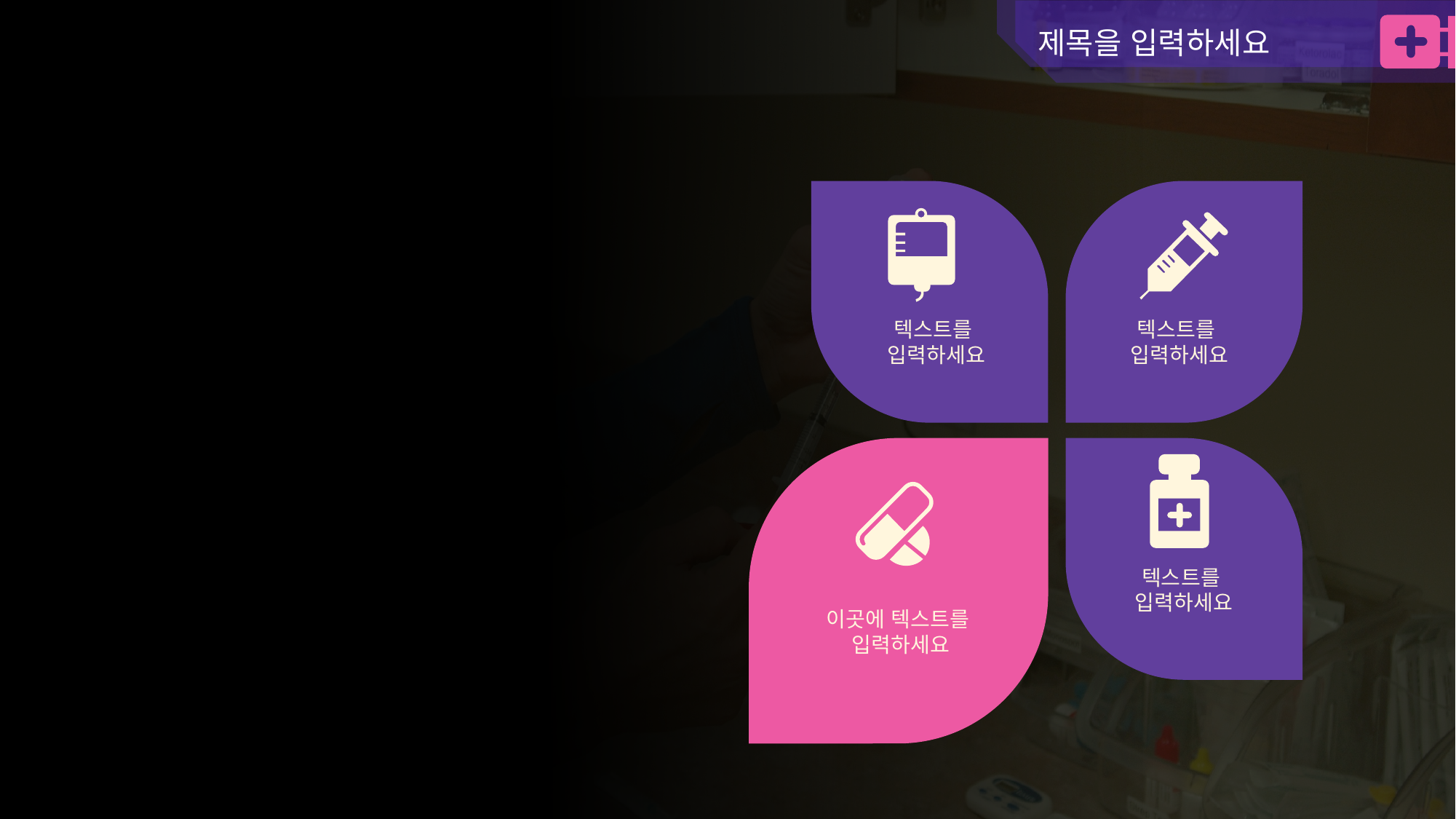

제목을 입력하세요

텍스트를
입력하세요

텍스트를
입력하세요

이곳에 텍스트를
입력하세요

텍스트를
입력하세요